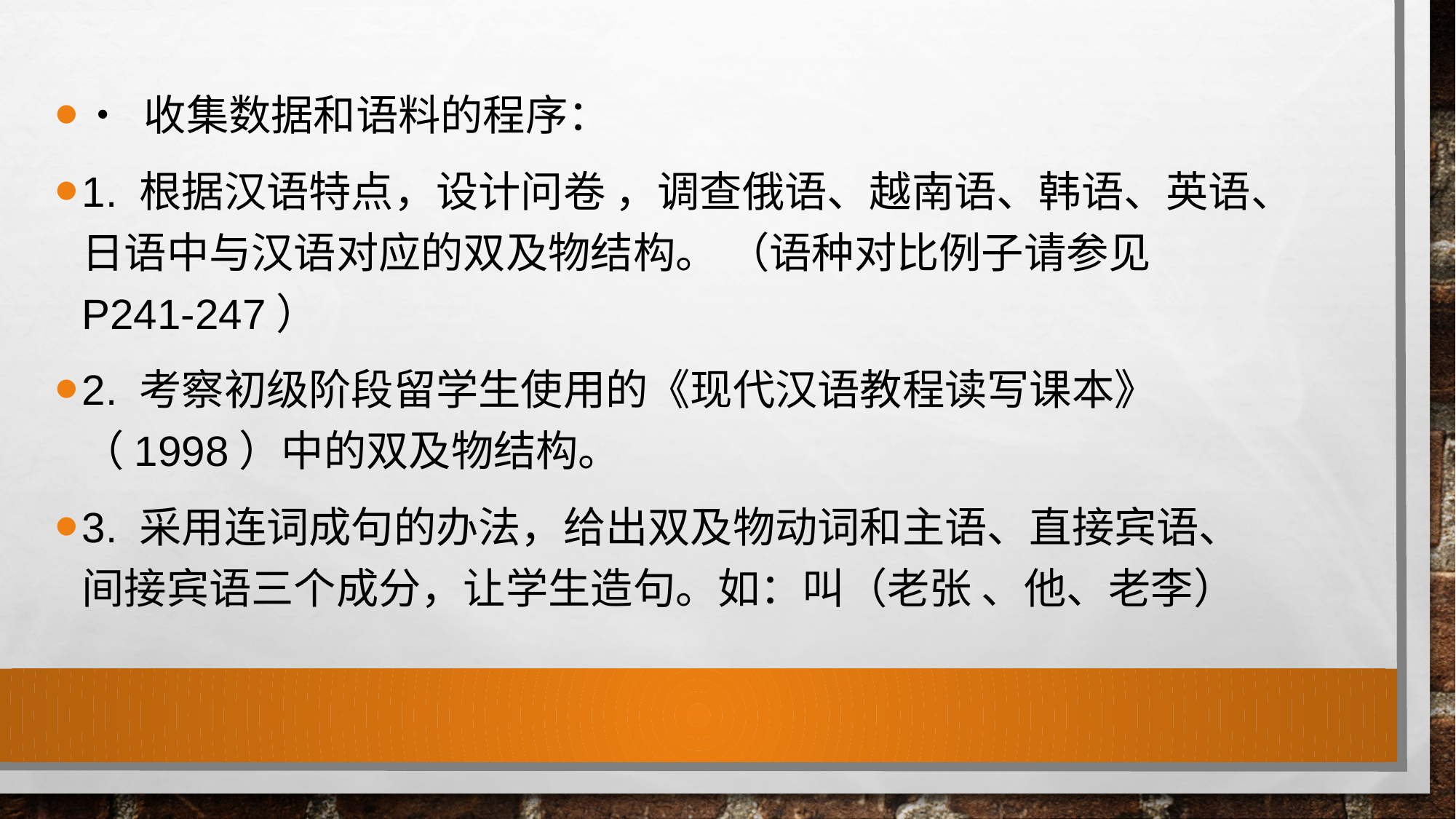

• 收集数据和语料的程序：
1. 根据汉语特点，设计问卷 ，调查俄语、越南语、韩语、英语、日语中与汉语对应的双及物结构。 （语种对比例子请参见 P241-247）
2. 考察初级阶段留学生使用的《现代汉语教程读写课本》（1998）中的双及物结构。
3. 采用连词成句的办法，给出双及物动词和主语、直接宾语、间接宾语三个成分，让学生造句。如：叫（老张 、他、老李）